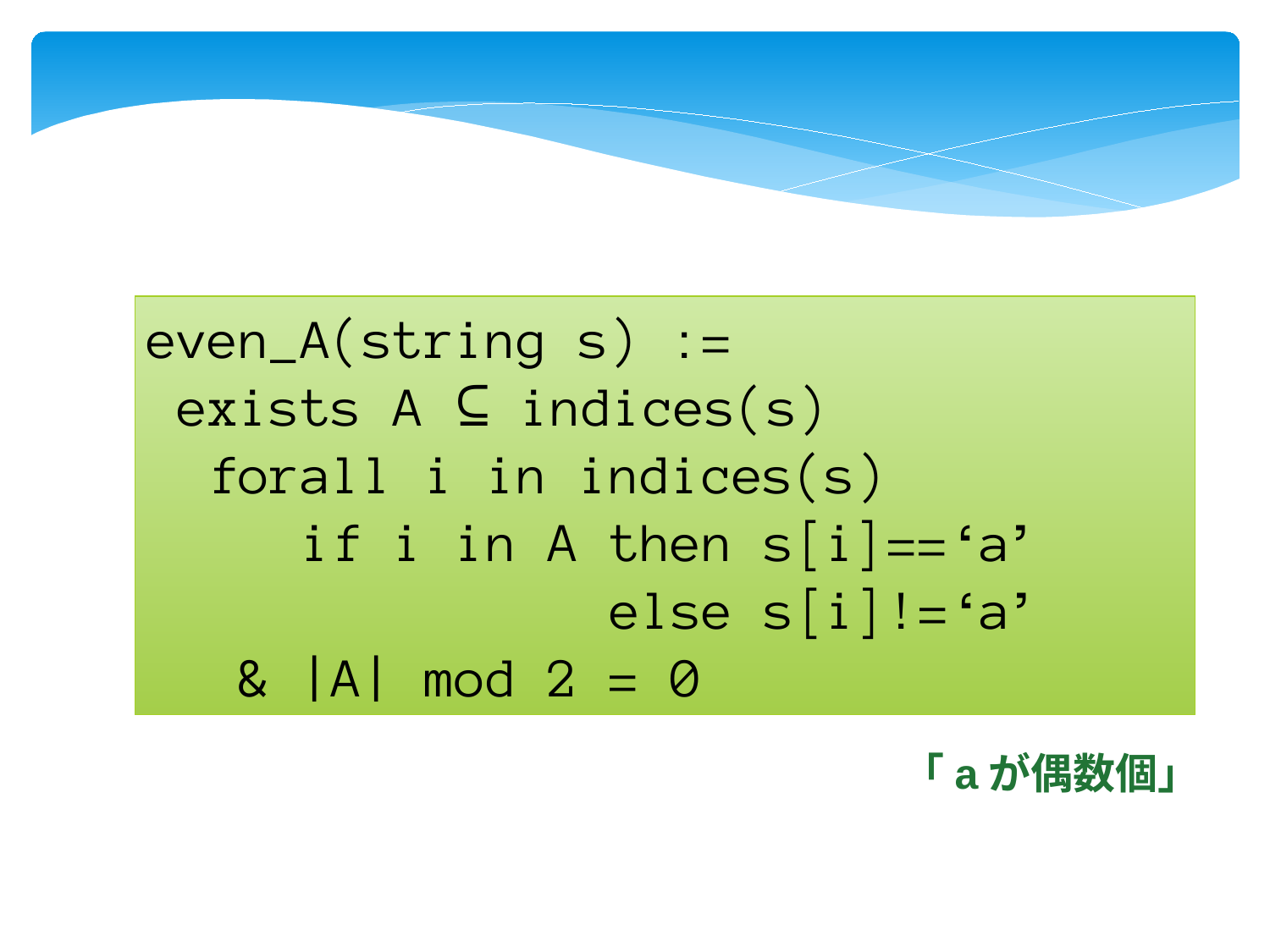

even_A(string s) :=
 exists A ⊆ indices(s)
  forall i in indices(s)
     if i in A then s[i]==‘a’
               else s[i]!=‘a’
   & |A| mod 2 = 0
「aが偶数個」